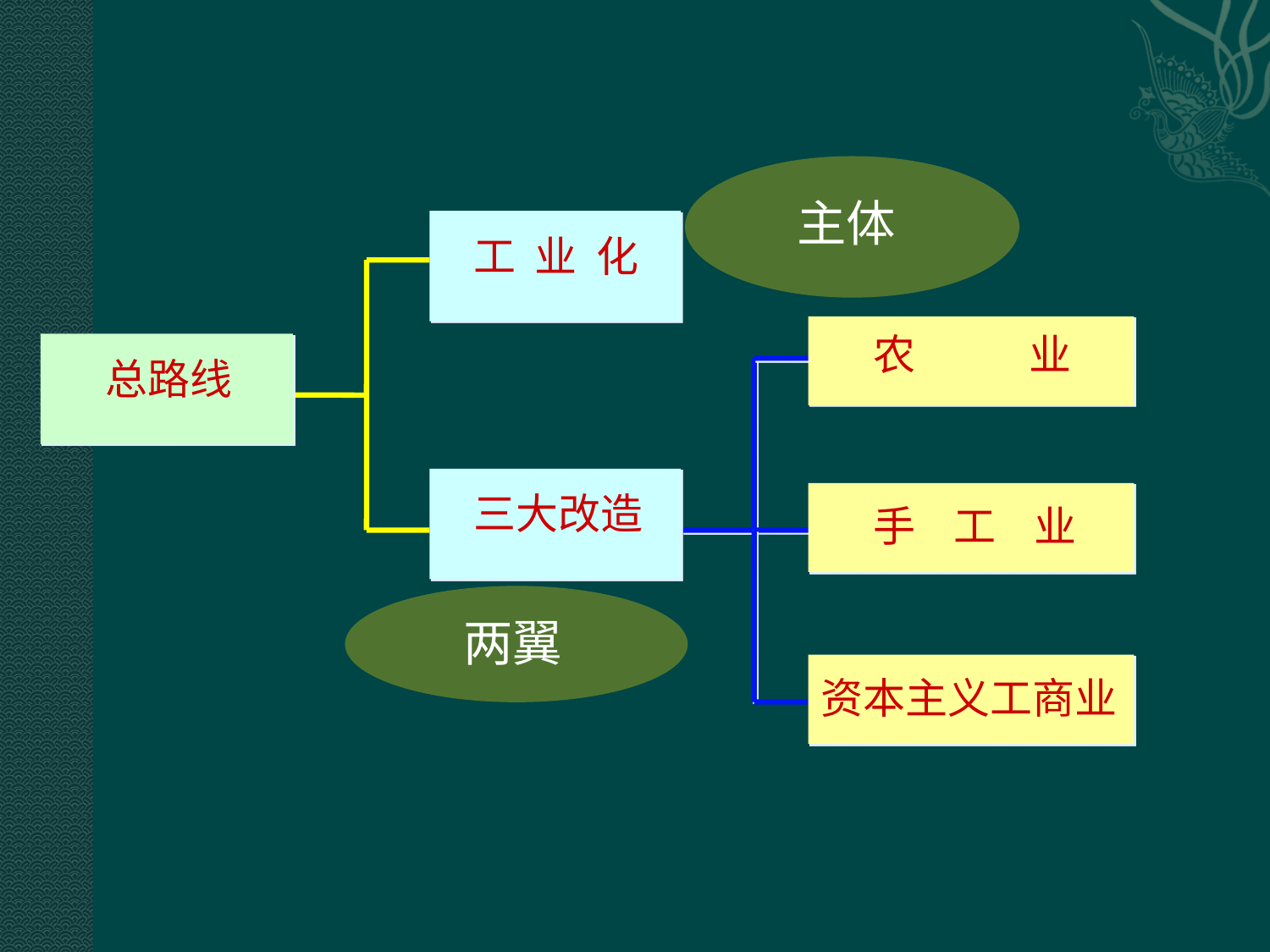

#

主体

工  业  化

三大改造

农            业

手    工    业

资本主义工商业

总路线

    两翼